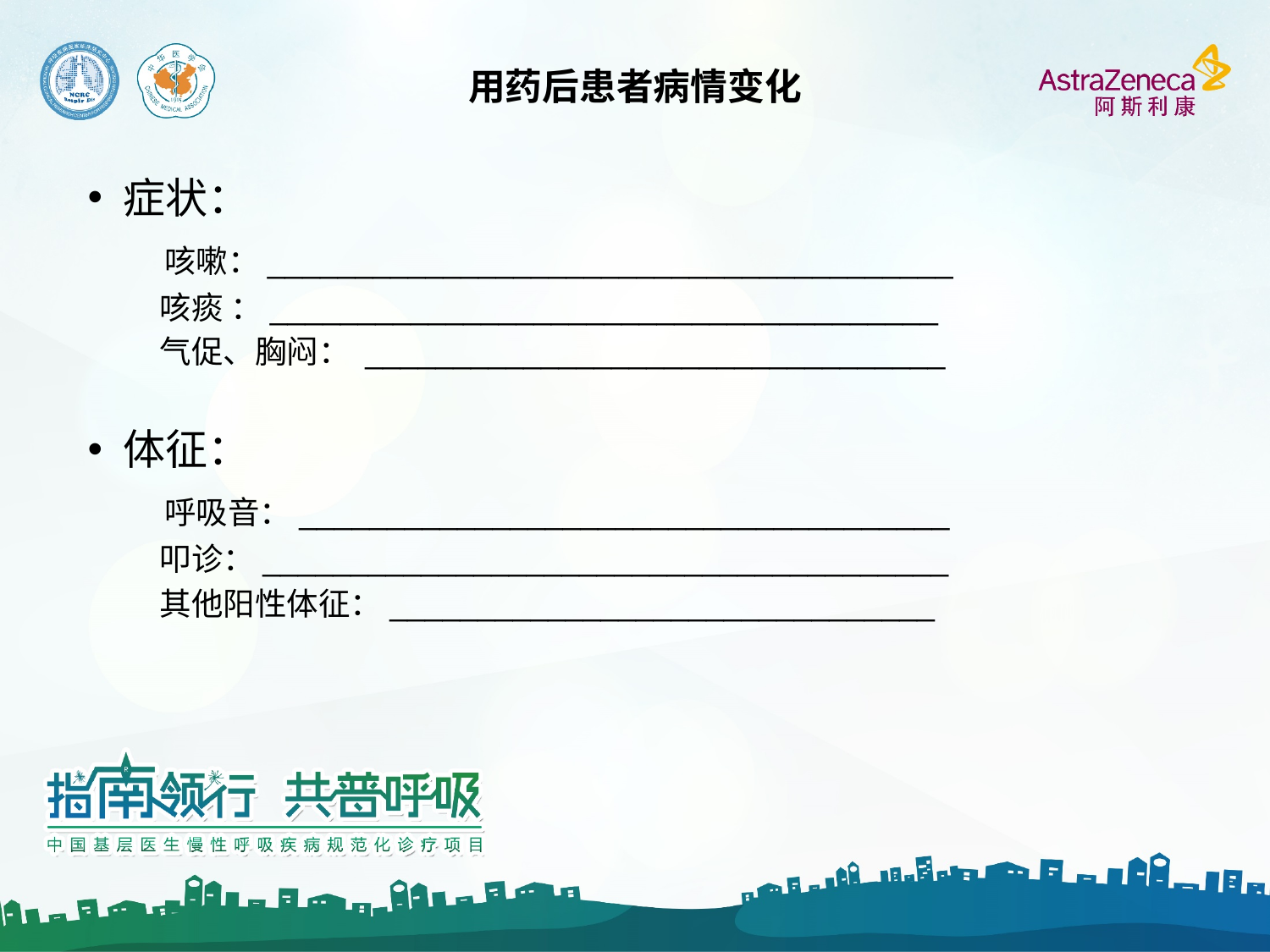

# 用药后患者病情变化
症状：
       咳嗽：_______________________________________
         咳痰 ：______________________________________
         气促、胸闷： _________________________________

体征：
       呼吸音：_____________________________________
         叩诊：_______________________________________
         其他阳性体征：_______________________________